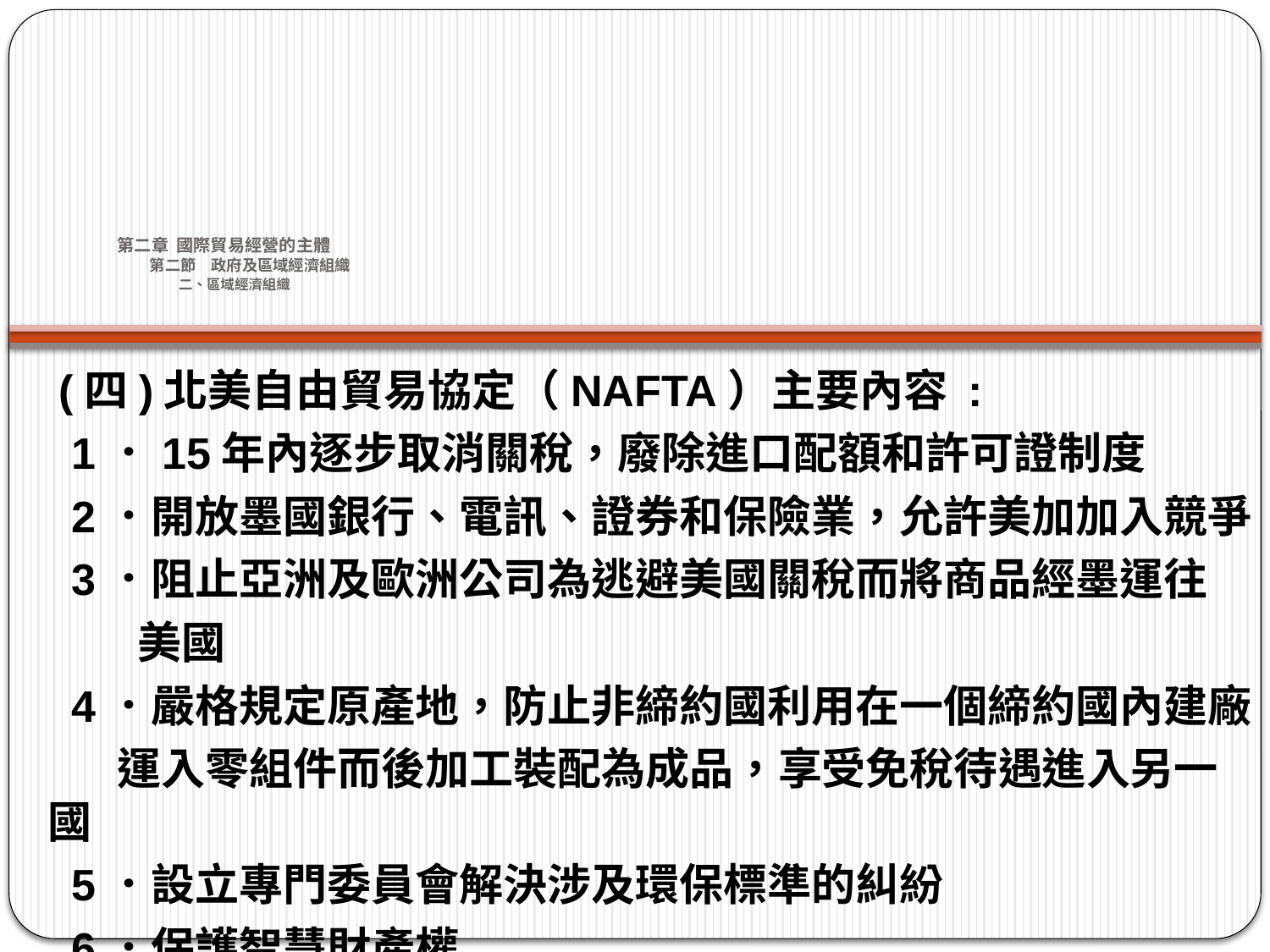

# 第二章  國際貿易經營的主體 第二節　政府及區域經濟組織 二、區域經濟組織
 (四)北美自由貿易協定（NAFTA）主要內容 :
  1．15年內逐步取消關稅，廢除進口配額和許可證制度
  2．開放墨國銀行、電訊、證券和保險業，允許美加加入競爭
  3．阻止亞洲及歐洲公司為逃避美國關稅而將商品經墨運往
        美國
  4．嚴格規定原產地，防止非締約國利用在一個締約國內建廠
      運入零組件而後加工裝配為成品，享受免稅待遇進入另一國
  5．設立專門委員會解決涉及環保標準的糾紛
  6．保護智慧財產權